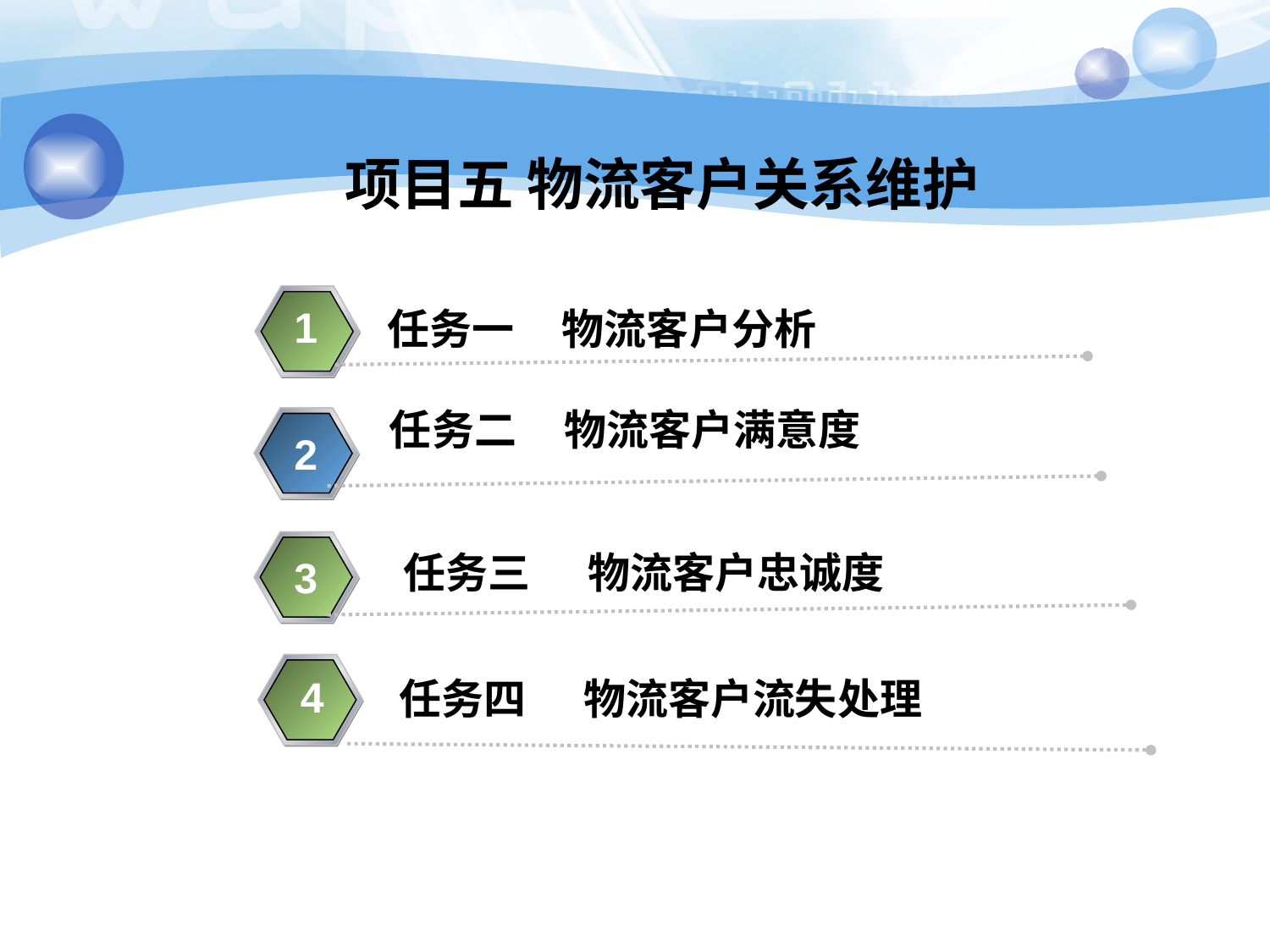

项目五 物流客户关系维护

1
任务一     物流客户分析

任务二     物流客户满意度

2

 任务三      物流客户忠诚度

3

4
任务四      物流客户流失处理